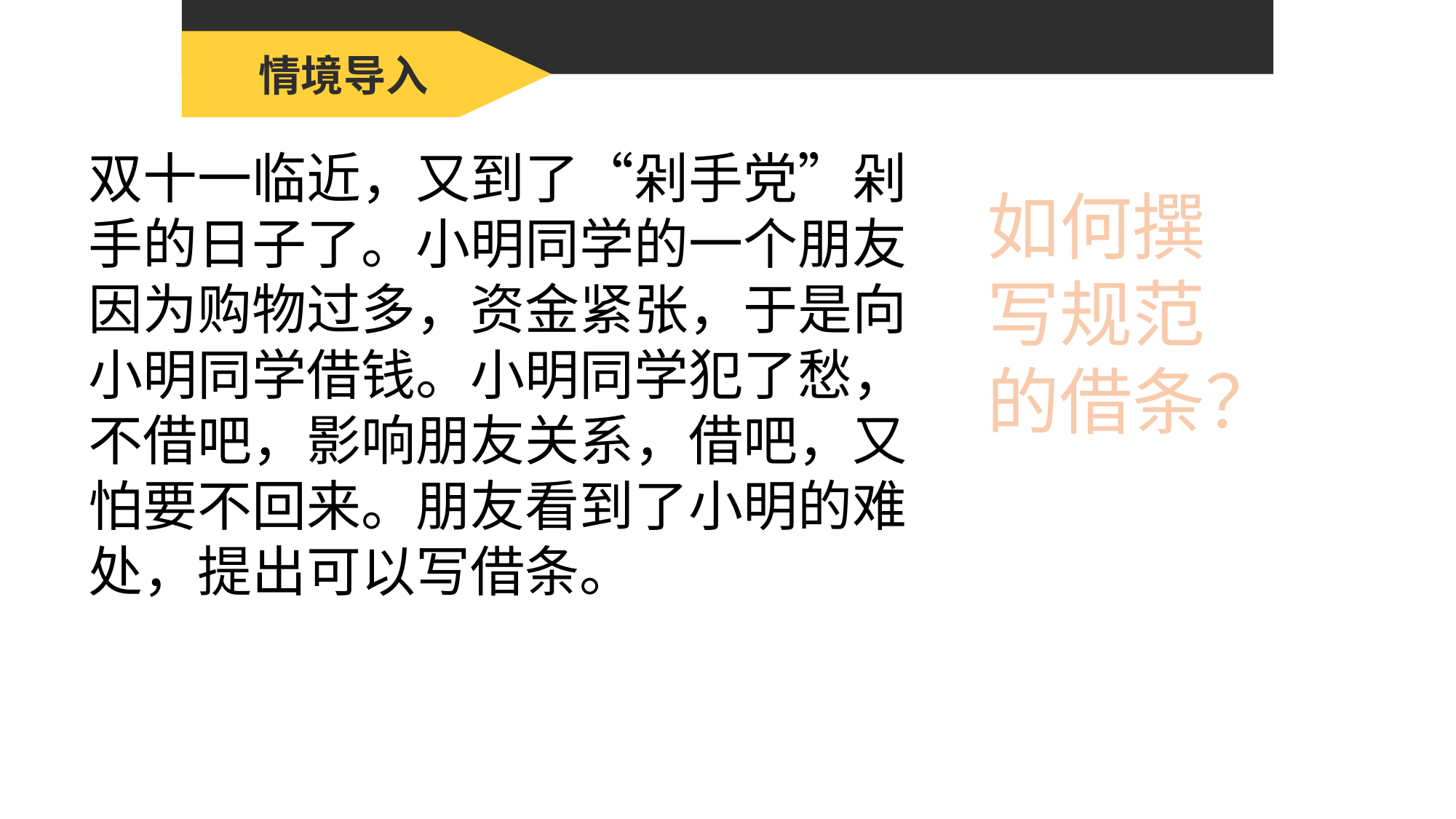

情境导入
双十一临近，又到了“剁手党”剁手的日子了。小明同学的一个朋友因为购物过多，资金紧张，于是向小明同学借钱。小明同学犯了愁，不借吧，影响朋友关系，借吧，又怕要不回来。朋友看到了小明的难处，提出可以写借条。
如何撰写规范的借条？